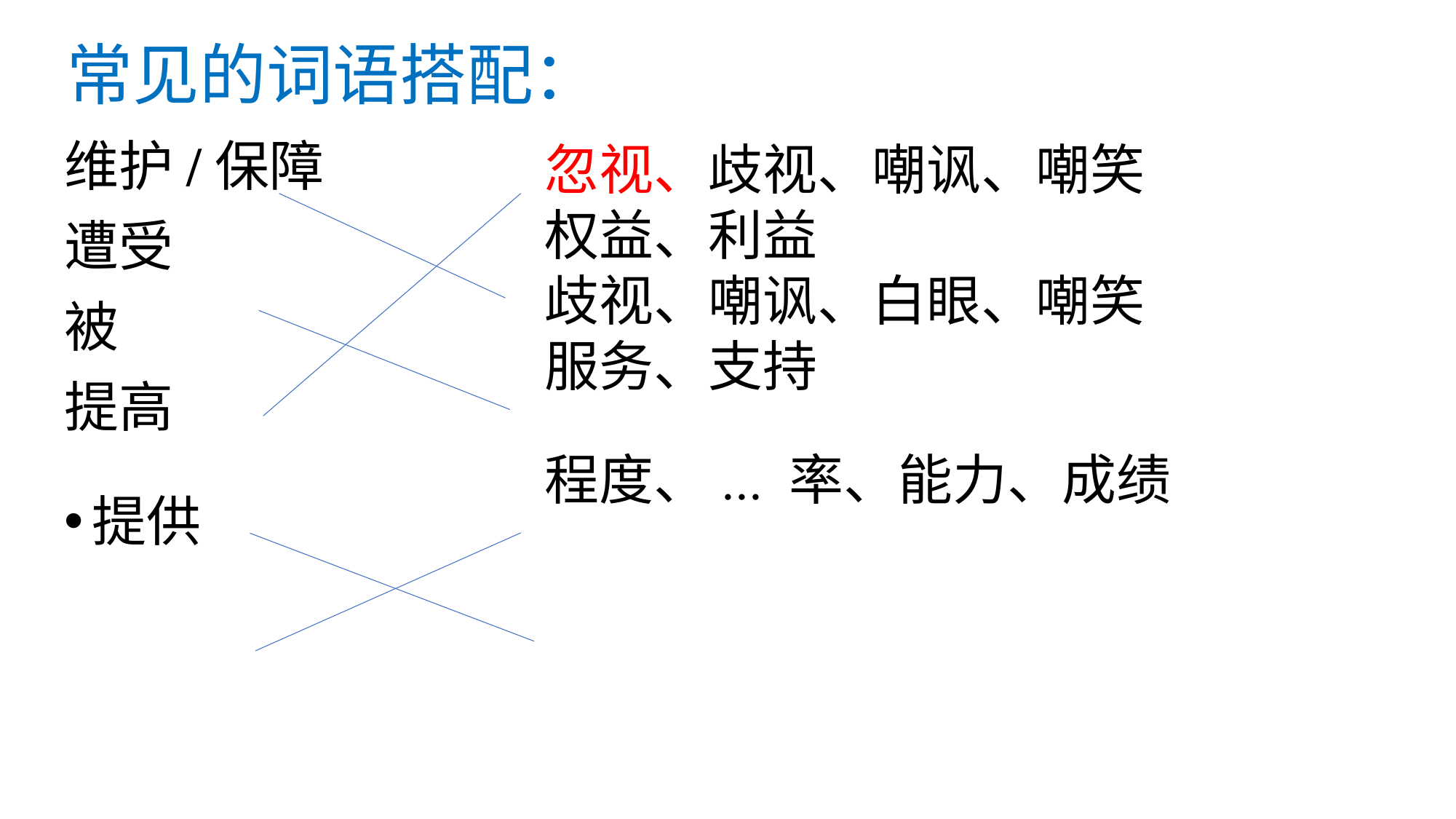

# 常见的词语搭配：
忽视、歧视、嘲讽、嘲笑
权益、利益
歧视、嘲讽、白眼、嘲笑
服务、支持
程度、... 率、能力、成绩
维护/保障
遭受
被
提高
提供